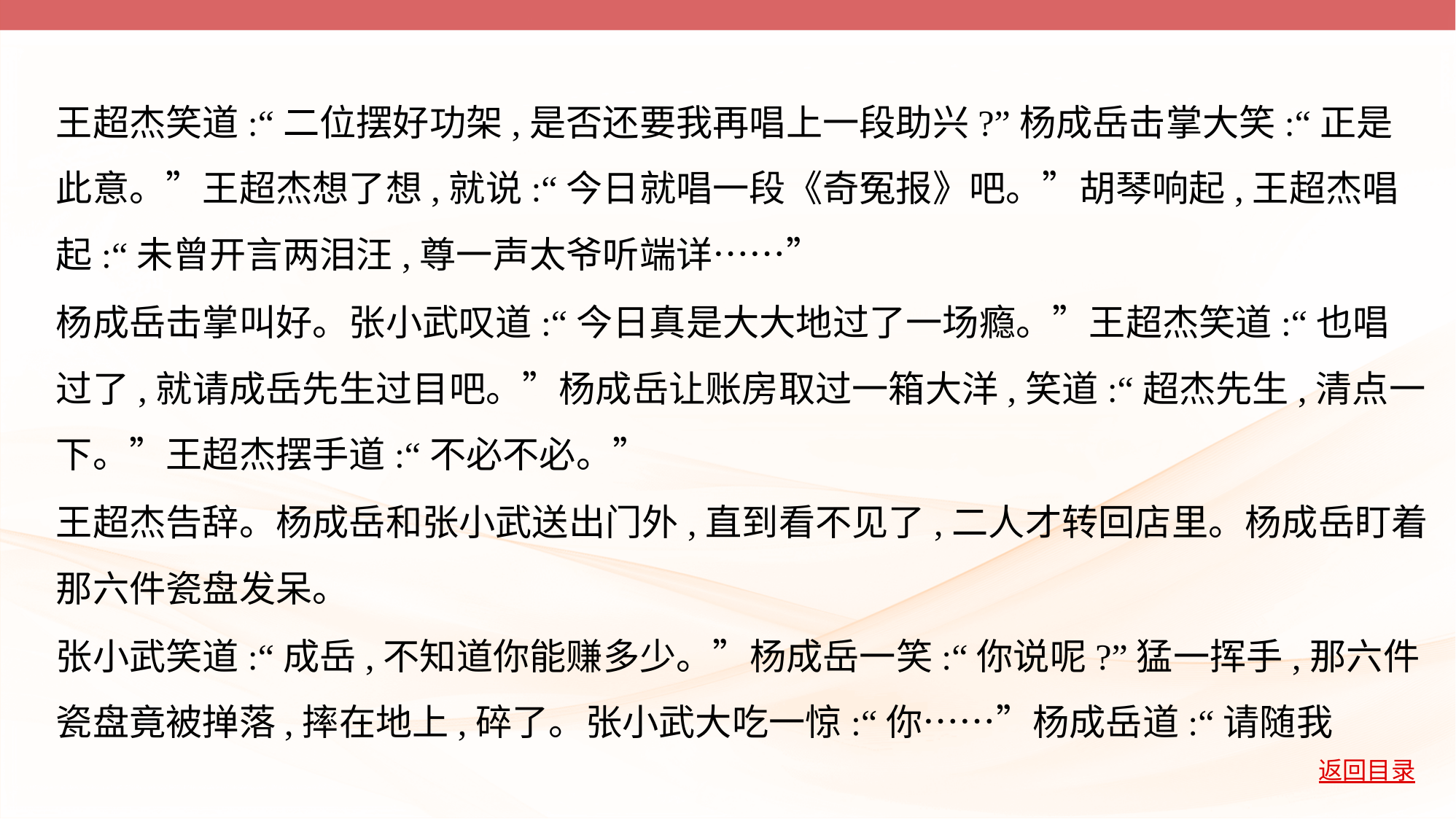

王超杰笑道:“二位摆好功架,是否还要我再唱上一段助兴?”杨成岳击掌大笑:“正是
此意。”王超杰想了想,就说:“今日就唱一段《奇冤报》吧。”胡琴响起,王超杰唱
起:“未曾开言两泪汪,尊一声太爷听端详……”
杨成岳击掌叫好。张小武叹道:“今日真是大大地过了一场瘾。”王超杰笑道:“也唱
过了,就请成岳先生过目吧。”杨成岳让账房取过一箱大洋,笑道:“超杰先生,清点一
下。”王超杰摆手道:“不必不必。”
王超杰告辞。杨成岳和张小武送出门外,直到看不见了,二人才转回店里。杨成岳盯着
那六件瓷盘发呆。
张小武笑道:“成岳,不知道你能赚多少。”杨成岳一笑:“你说呢?”猛一挥手,那六件
瓷盘竟被掸落,摔在地上,碎了。张小武大吃一惊:“你……”杨成岳道:“请随我